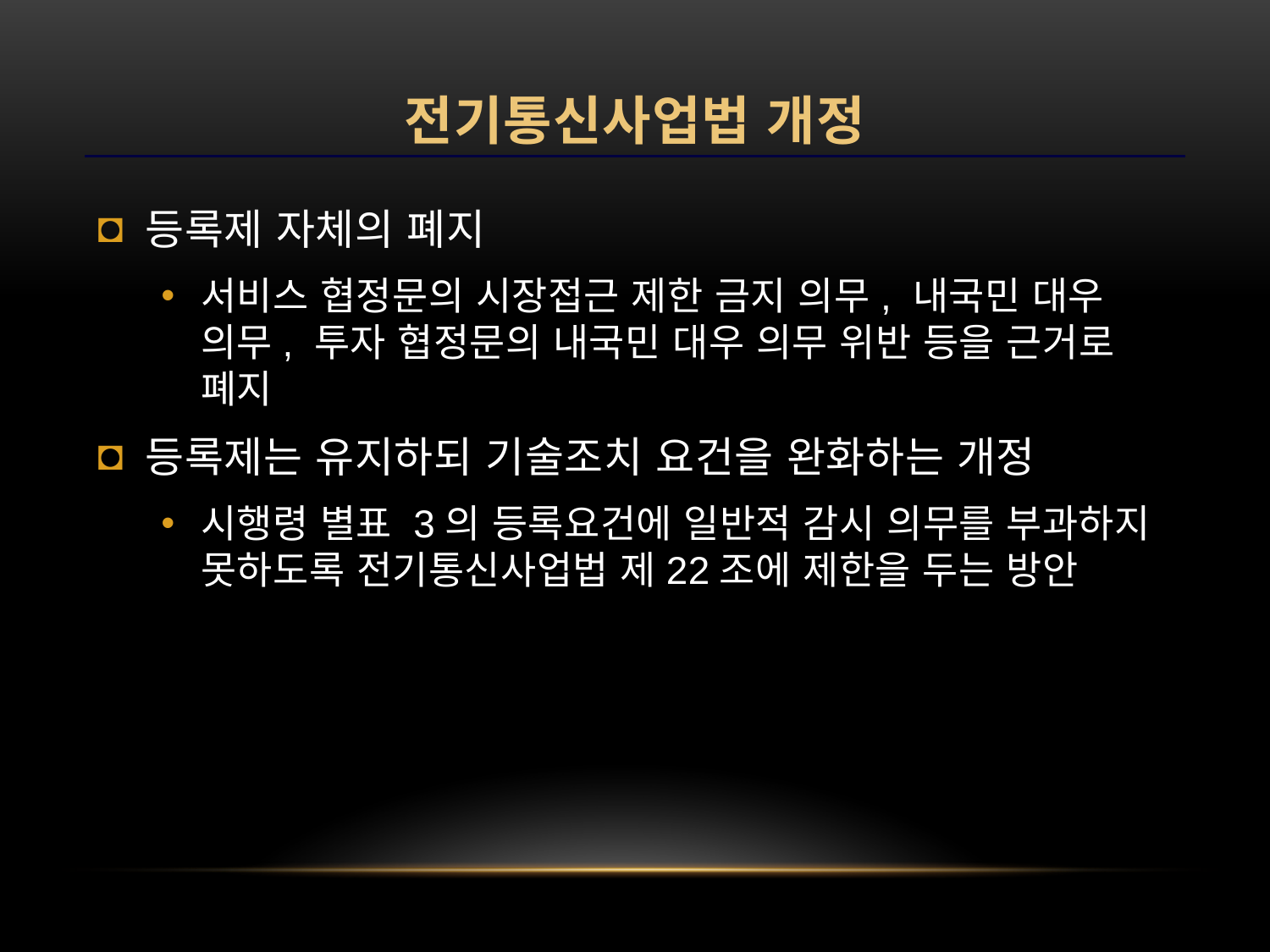

# 전기통신사업법 개정
등록제 자체의 폐지
서비스 협정문의 시장접근 제한 금지 의무, 내국민 대우 의무, 투자 협정문의 내국민 대우 의무 위반 등을 근거로 폐지
등록제는 유지하되 기술조치 요건을 완화하는 개정
시행령 별표 3의 등록요건에 일반적 감시 의무를 부과하지 못하도록 전기통신사업법 제22조에 제한을 두는 방안